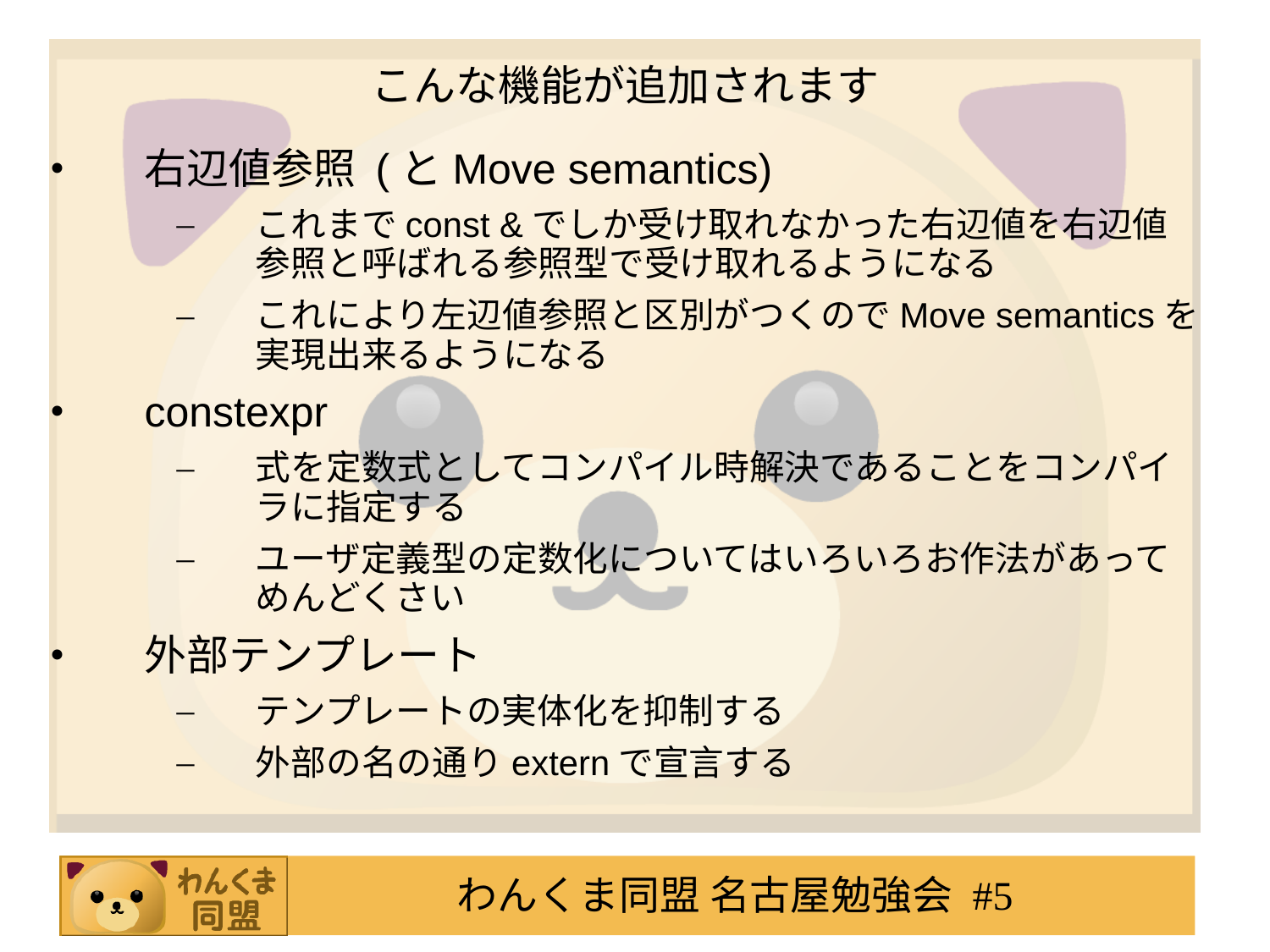

# こんな機能が追加されます
右辺値参照 (とMove semantics)
これまでconst &でしか受け取れなかった右辺値を右辺値参照と呼ばれる参照型で受け取れるようになる
これにより左辺値参照と区別がつくのでMove semanticsを実現出来るようになる
constexpr
式を定数式としてコンパイル時解決であることをコンパイラに指定する
ユーザ定義型の定数化についてはいろいろお作法があってめんどくさい
外部テンプレート
テンプレートの実体化を抑制する
外部の名の通りexternで宣言する